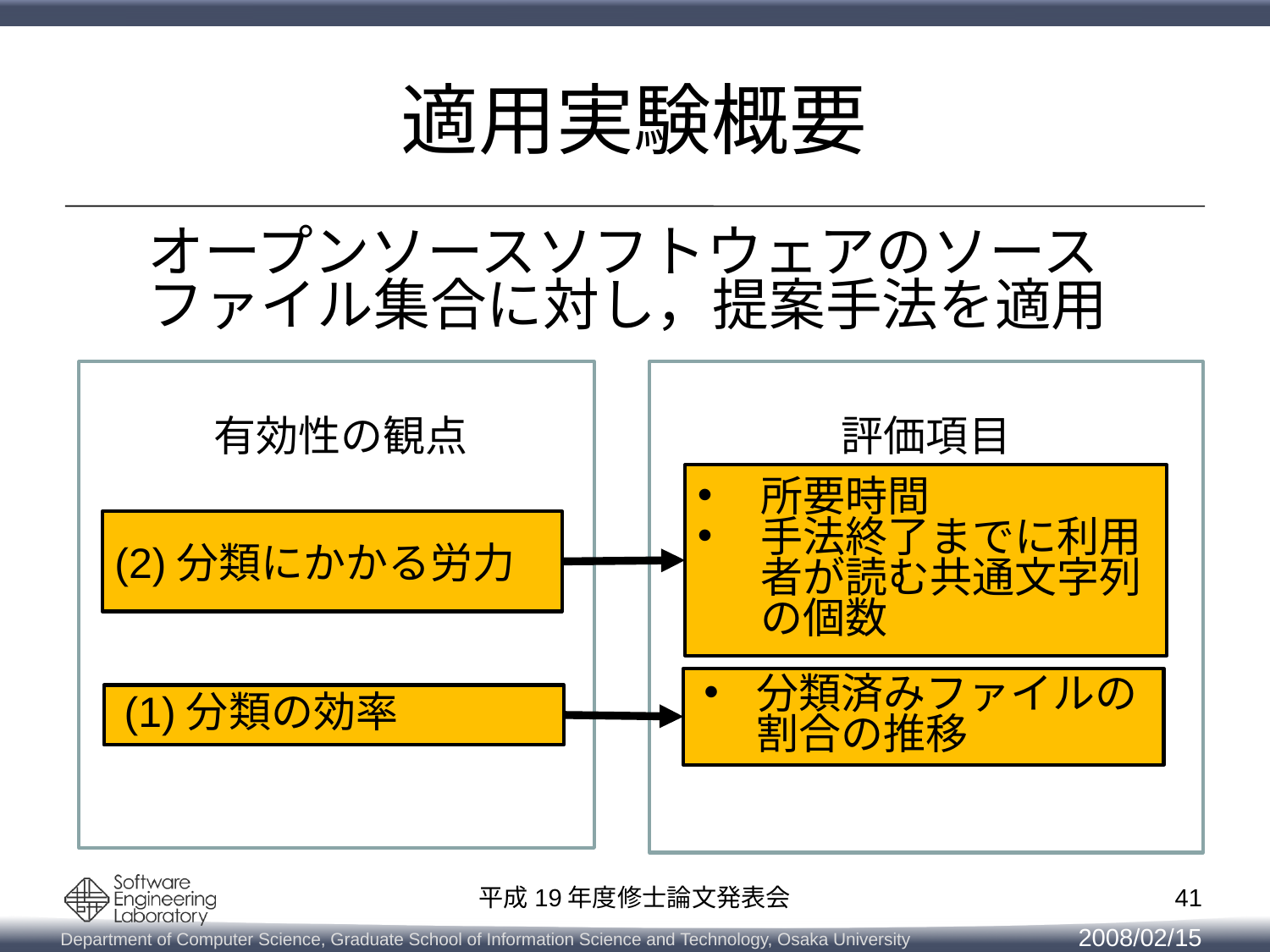

# 適用実験概要
	オープンソースソフトウェアのソースファイル集合に対し，提案手法を適用

有効性の観点

評価項目

所要時間
手法終了までに利用者が読む共通文字列の個数
(2)分類にかかる労力
分類済みファイルの割合の推移
(1)分類の効率
41
平成19年度修士論文発表会
2008/02/15